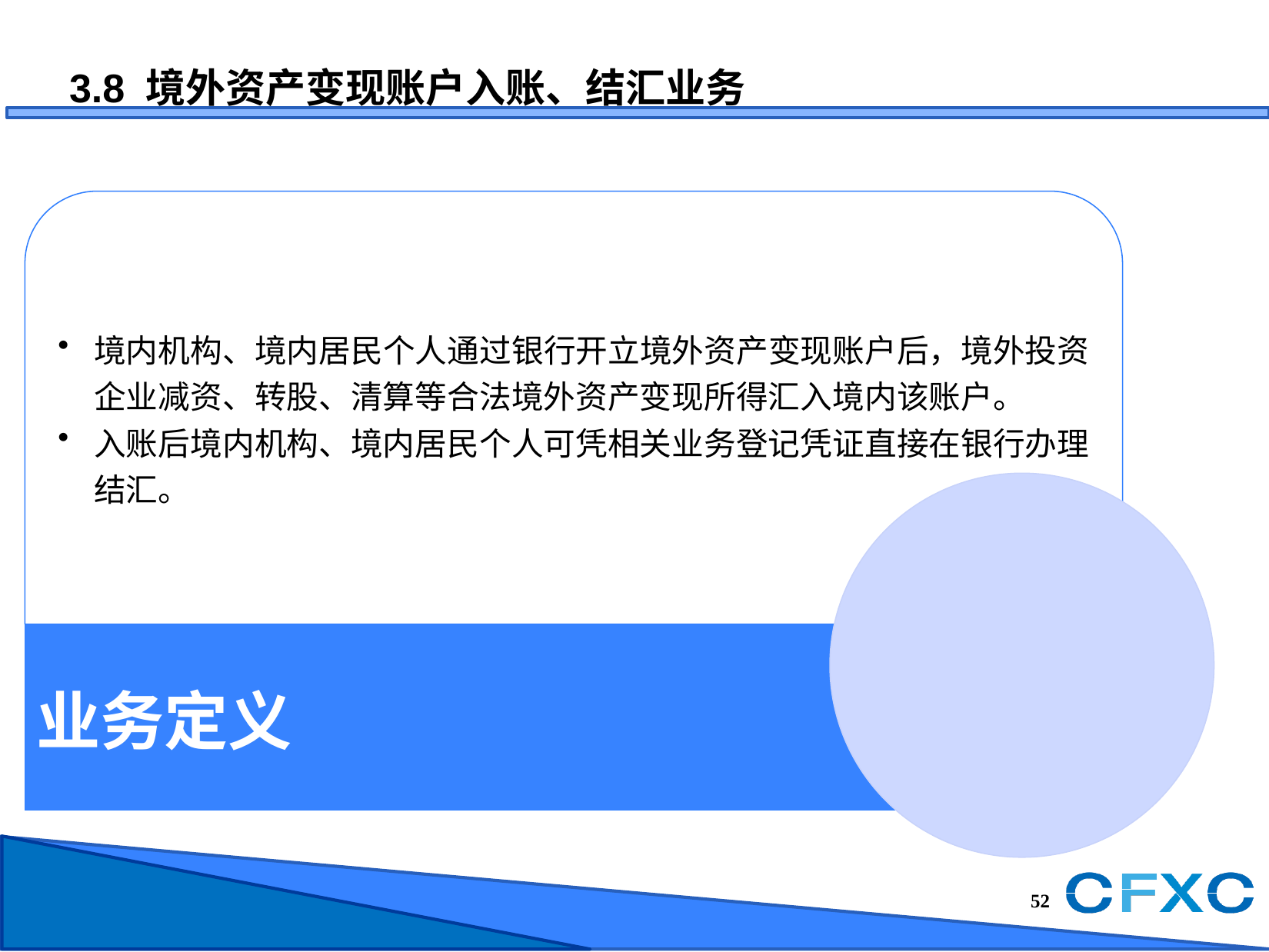

3.8 境外资产变现账户入账、结汇业务
业务定义
境内机构、境内居民个人通过银行开立境外资产变现账户后，境外投资企业减资、转股、清算等合法境外资产变现所得汇入境内该账户。
入账后境内机构、境内居民个人可凭相关业务登记凭证直接在银行办理结汇。
52